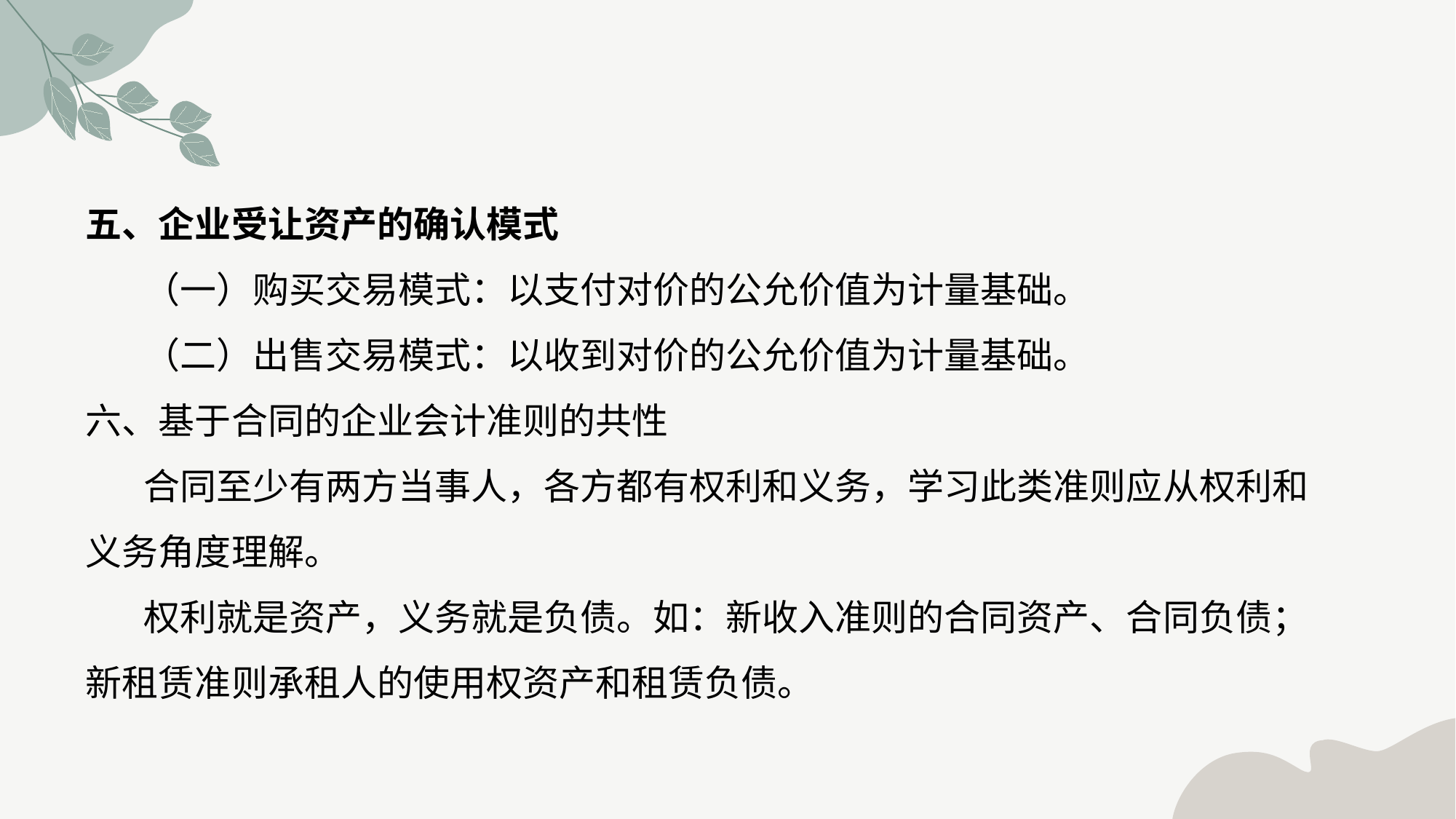

五、企业受让资产的确认模式
      （一）购买交易模式：以支付对价的公允价值为计量基础。
      （二）出售交易模式：以收到对价的公允价值为计量基础。六、基于合同的企业会计准则的共性
      合同至少有两方当事人，各方都有权利和义务，学习此类准则应从权利和义务角度理解。      权利就是资产，义务就是负债。如：新收入准则的合同资产、合同负债；新租赁准则承租人的使用权资产和租赁负债。